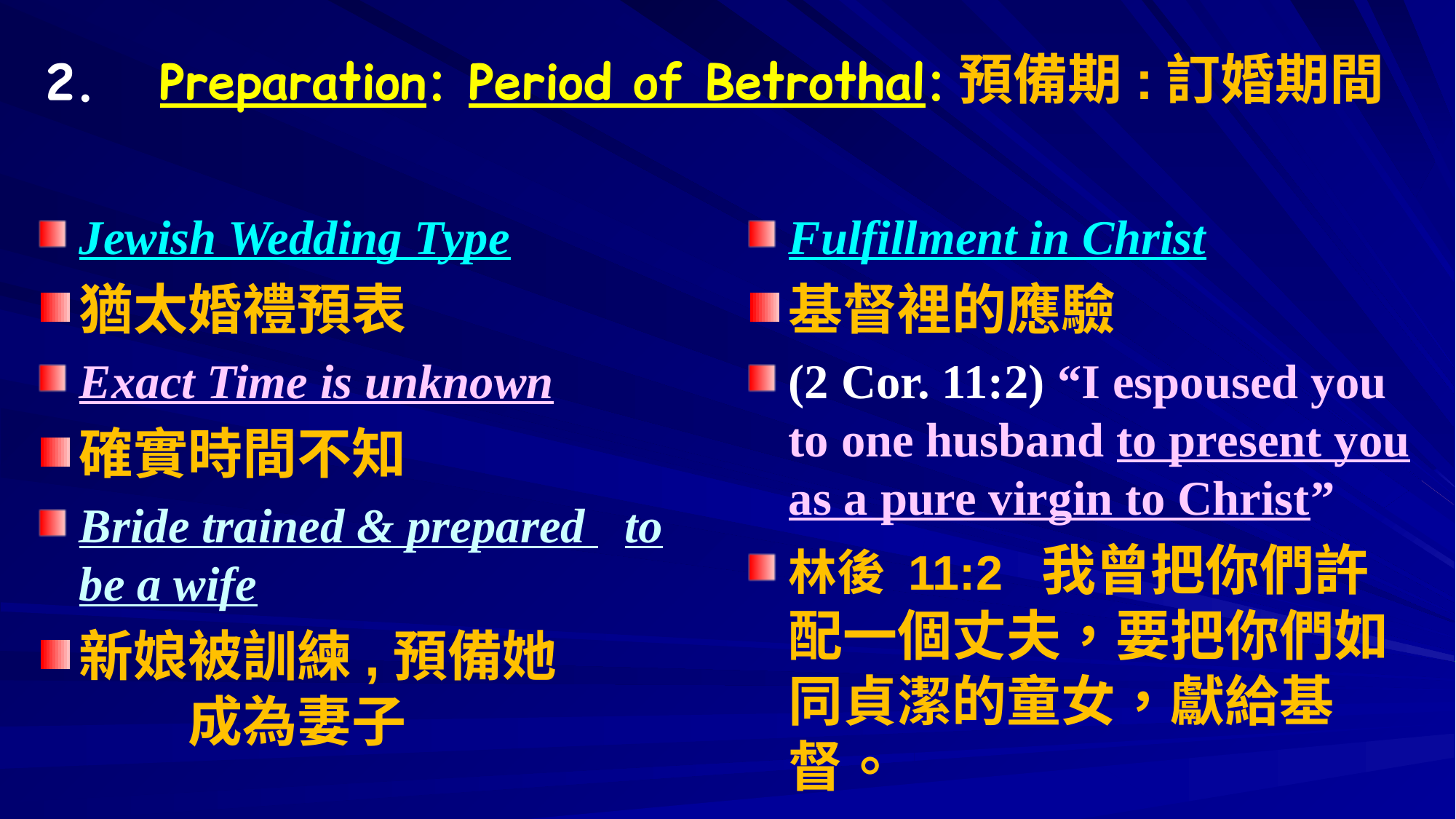

# 2.   Preparation: Period of Betrothal:預備期:訂婚期間
Jewish Wedding Type
猶太婚禮預表
Exact Time is unknown
確實時間不知
Bride trained & prepared 	to be a wife
新娘被訓練,預備她		成為妻子

Fulfillment in Christ
基督裡的應驗
(2 Cor. 11:2) “I espoused you to one husband to present you as a pure virgin to Christ”
林後 11:2  我曾把你們許配一個丈夫，要把你們如同貞潔的童女，獻給基督。